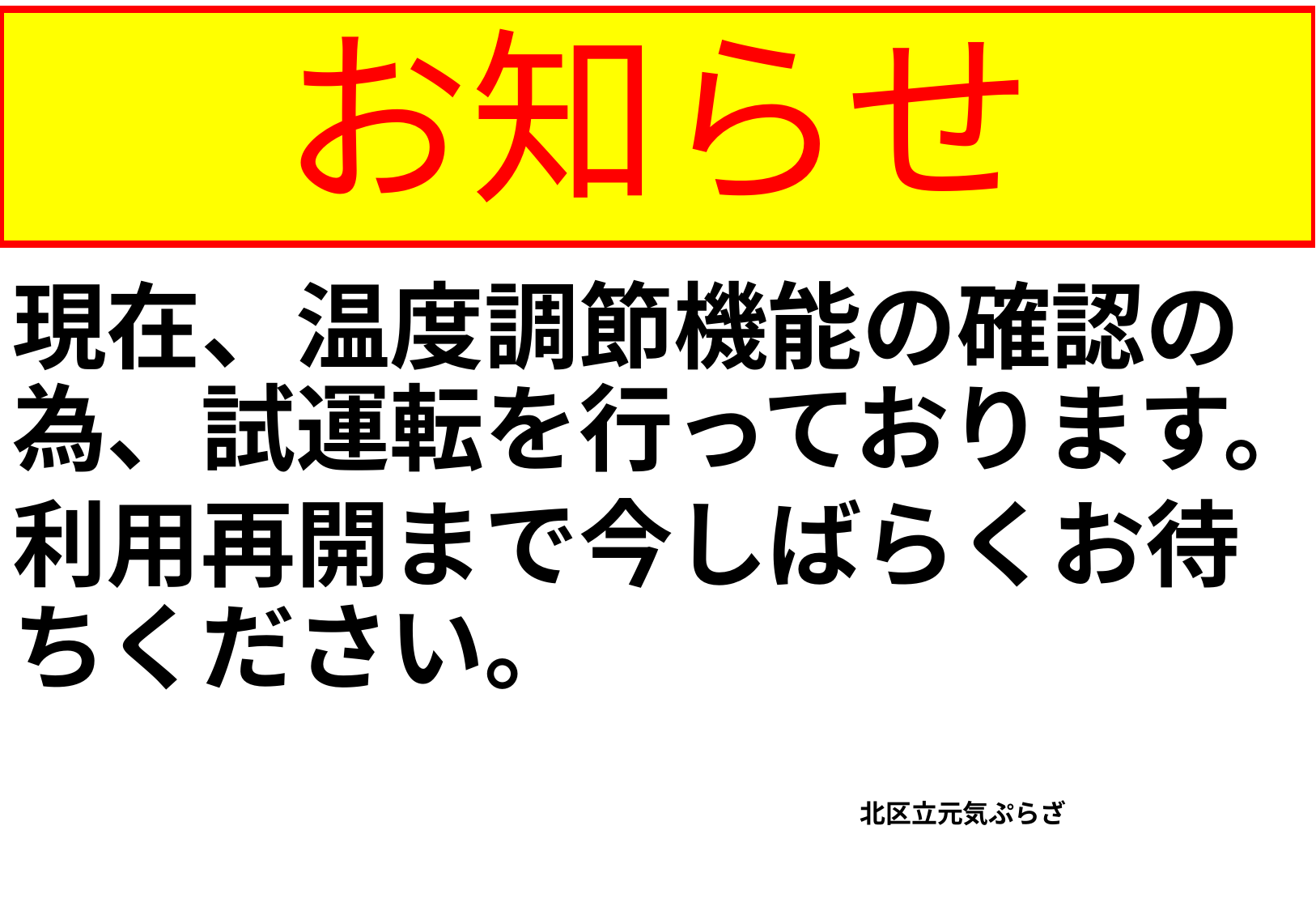

# お知らせ
現在、温度調節機能の確認の為、試運転を行っております。
利用再開まで今しばらくお待ちください。

　　　　　　　　　　　　　　　　　　　　　　　　　　　　　　　　　北区立元気ぷらざ